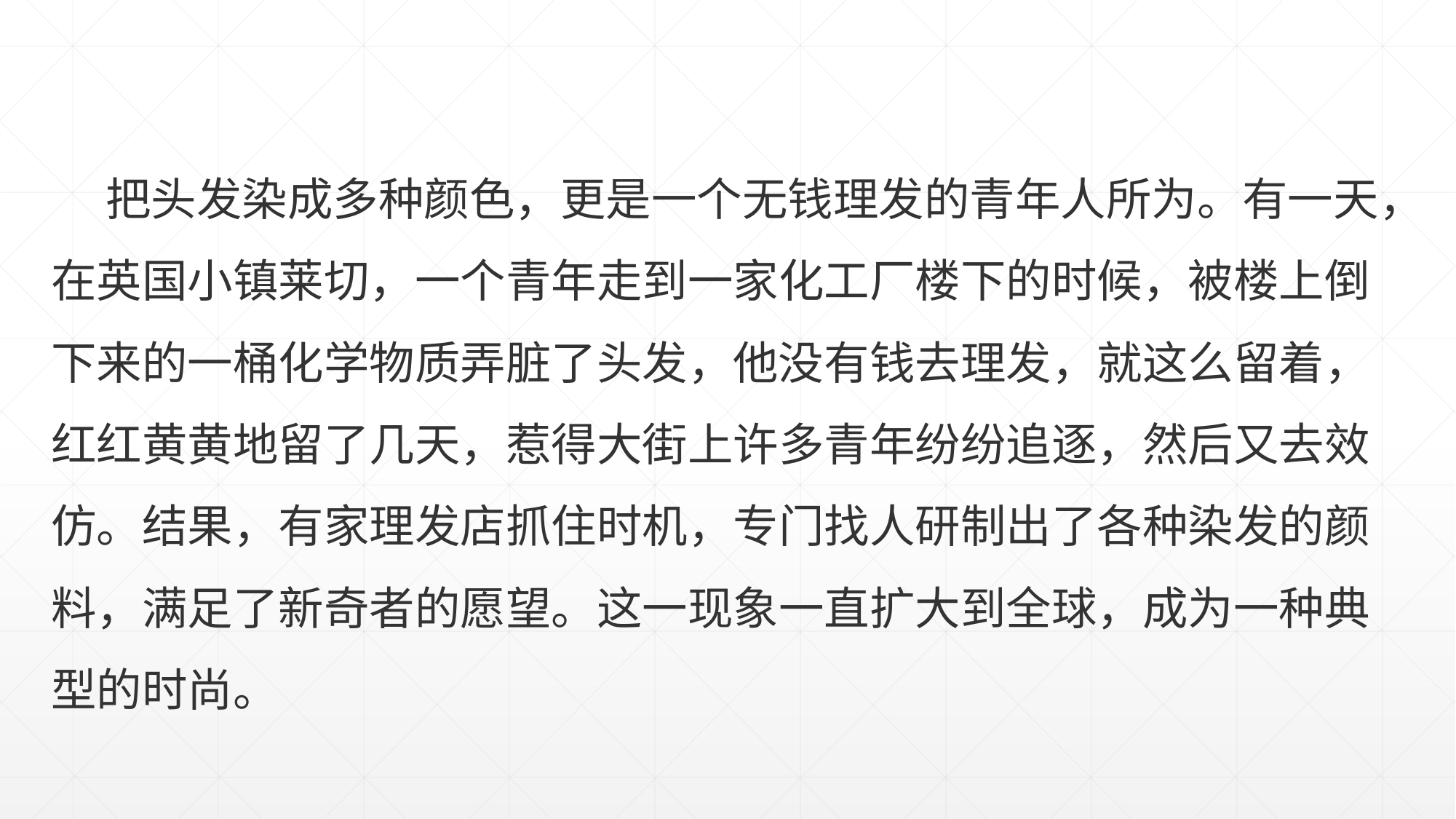

把头发染成多种颜色，更是一个无钱理发的青年人所为。有一天，在英国小镇莱切，一个青年走到一家化工厂楼下的时候，被楼上倒下来的一桶化学物质弄脏了头发，他没有钱去理发，就这么留着，红红黄黄地留了几天，惹得大街上许多青年纷纷追逐，然后又去效仿。结果，有家理发店抓住时机，专门找人研制出了各种染发的颜料，满足了新奇者的愿望。这一现象一直扩大到全球，成为一种典型的时尚。